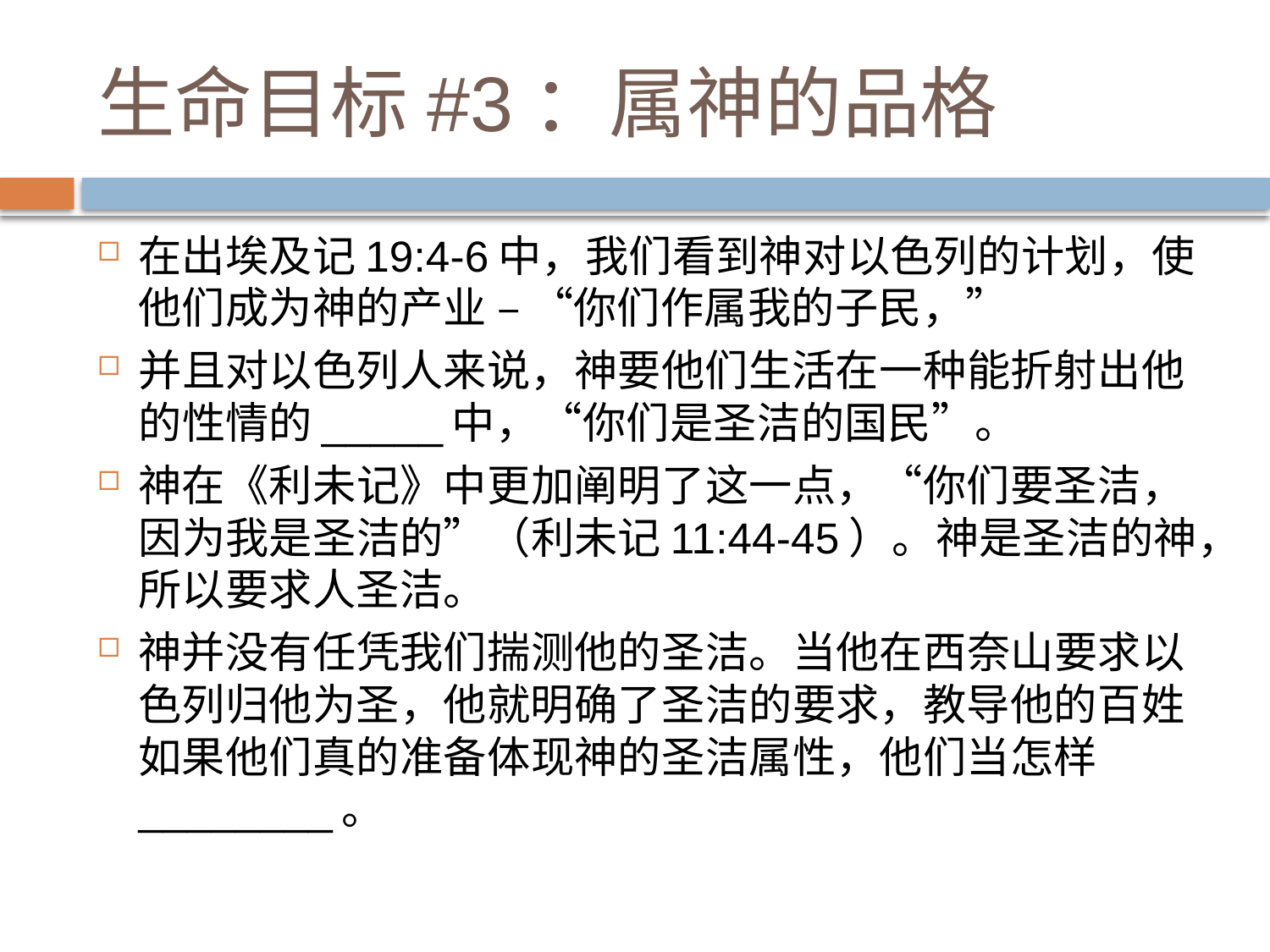

# 生命目标#3：属神的品格
在出埃及记19:4-6中，我们看到神对以色列的计划，使他们成为神的产业 – “你们作属我的子民，”
并且对以色列人来说，神要他们生活在一种能折射出他的性情的_____中，“你们是圣洁的国民”。
神在《利未记》中更加阐明了这一点，“你们要圣洁，因为我是圣洁的”（利未记11:44-45）。神是圣洁的神，所以要求人圣洁。
神并没有任凭我们揣测他的圣洁。当他在西奈山要求以色列归他为圣，他就明确了圣洁的要求，教导他的百姓如果他们真的准备体现神的圣洁属性，他们当怎样________。